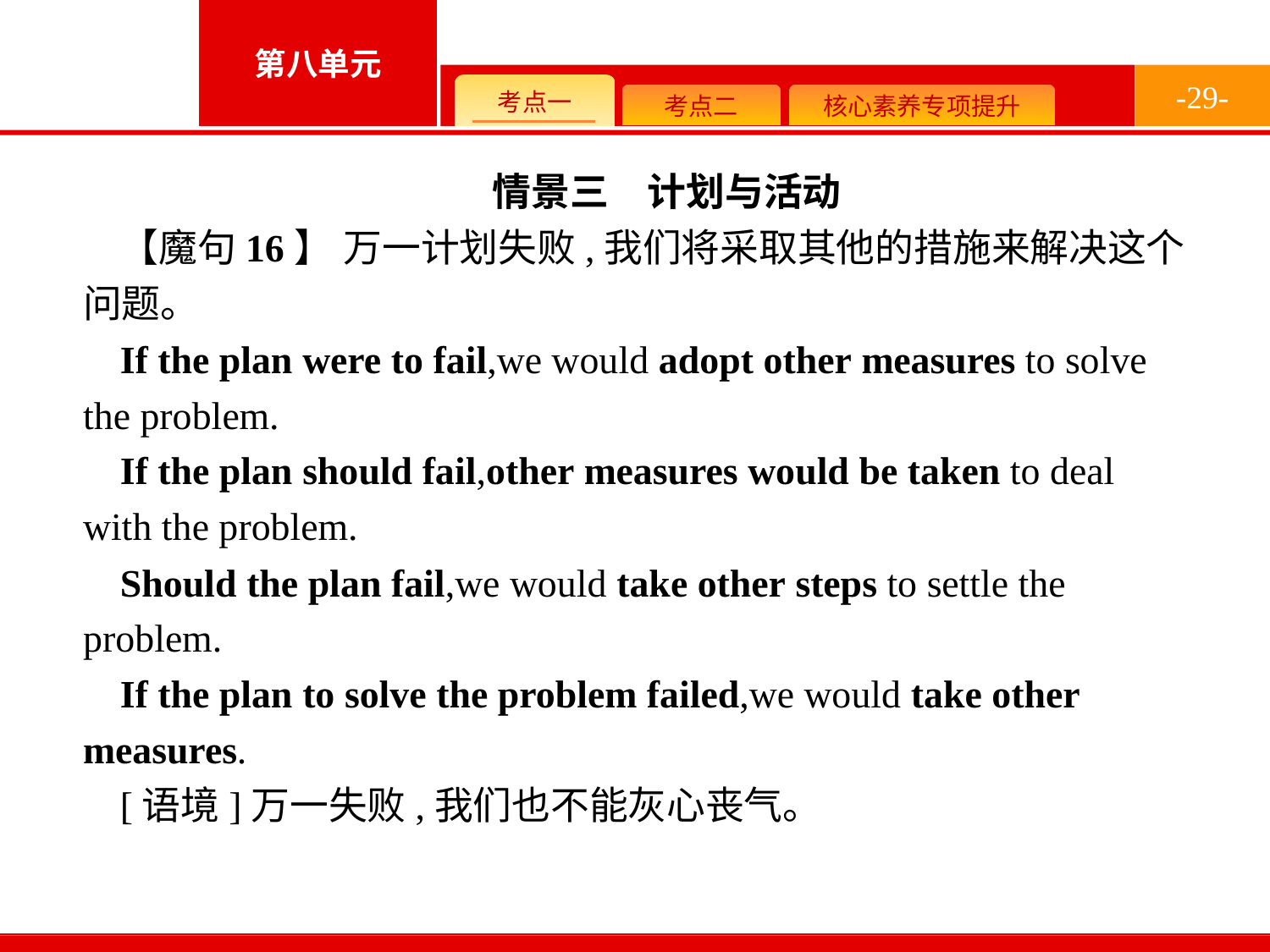

-29-
情景三　计划与活动
【魔句16】 万一计划失败,我们将采取其他的措施来解决这个问题。
If the plan were to fail,we would adopt other measures to solve the problem.
If the plan should fail,other measures would be taken to deal with the problem.
Should the plan fail,we would take other steps to settle the problem.
If the plan to solve the problem failed,we would take other measures.
[语境]万一失败,我们也不能灰心丧气。